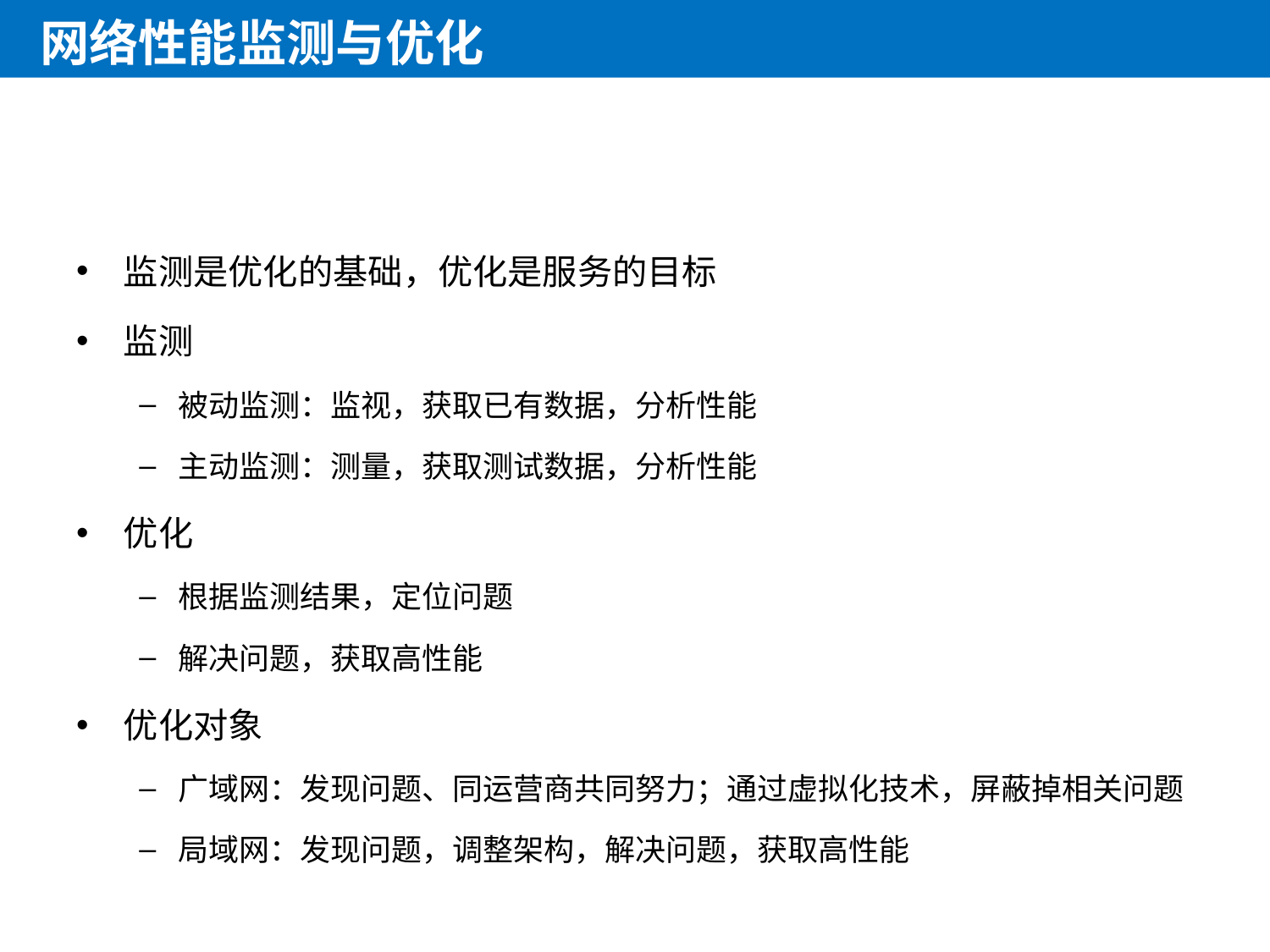

# 网络性能监测与优化
监测是优化的基础，优化是服务的目标
监测
被动监测：监视，获取已有数据，分析性能
主动监测：测量，获取测试数据，分析性能
优化
根据监测结果，定位问题
解决问题，获取高性能
优化对象
广域网：发现问题、同运营商共同努力；通过虚拟化技术，屏蔽掉相关问题
局域网：发现问题，调整架构，解决问题，获取高性能